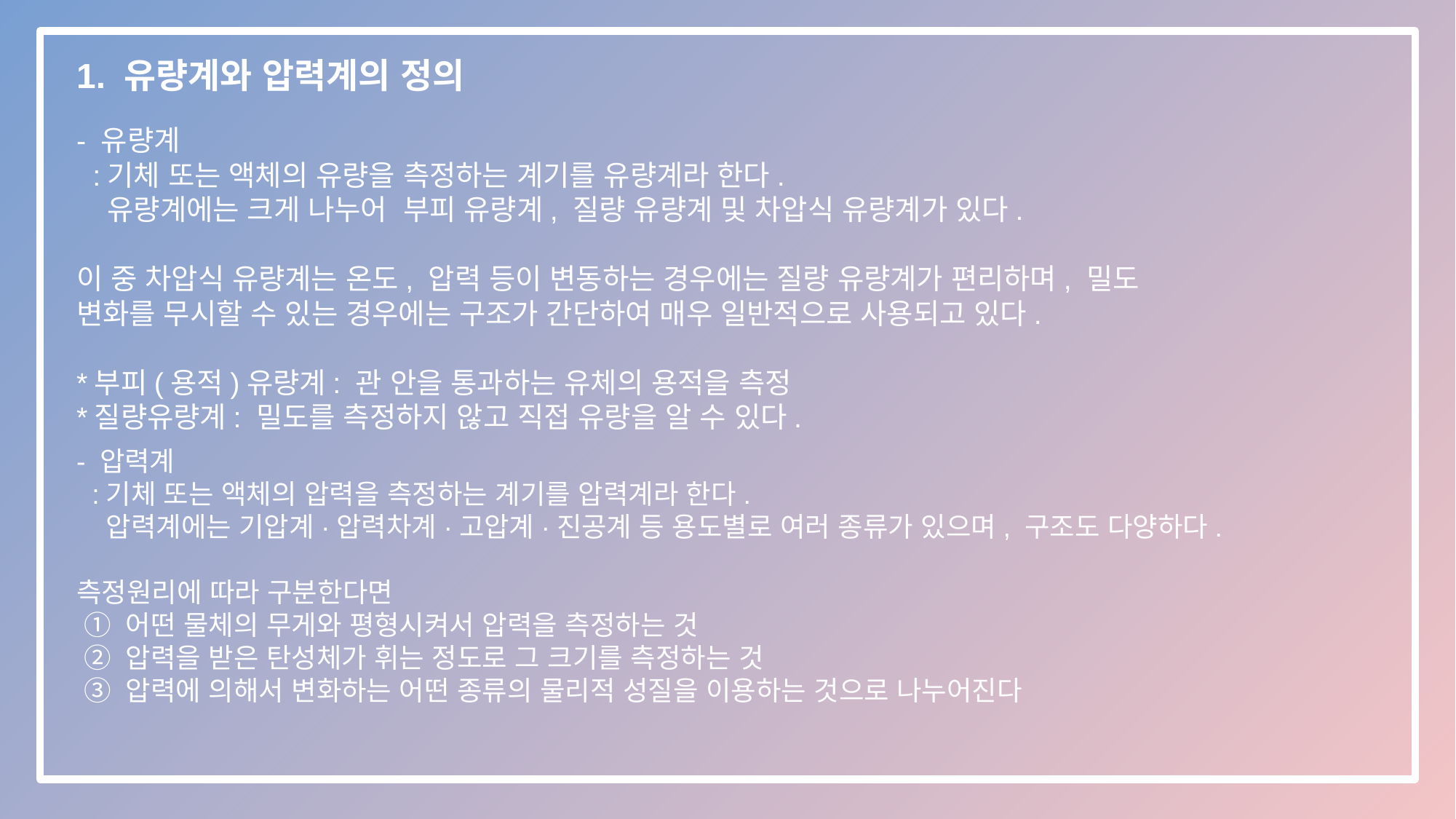

1. 유량계와 압력계의 정의
- 유량계
  :기체 또는 액체의 유량을 측정하는 계기를 유량계라 한다.
   유량계에는 크게 나누어  부피 유량계, 질량 유량계 및 차압식 유량계가 있다.

이 중 차압식 유량계는 온도, 압력 등이 변동하는 경우에는 질량 유량계가 편리하며, 밀도 변화를 무시할 수 있는 경우에는 구조가 간단하여 매우 일반적으로 사용되고 있다.

*부피(용적)유량계: 관 안을 통과하는 유체의 용적을 측정
*질량유량계: 밀도를 측정하지 않고 직접 유량을 알 수 있다.
- 압력계
  :기체 또는 액체의 압력을 측정하는 계기를 압력계라 한다.
   압력계에는 기압계·압력차계·고압계·진공계 등 용도별로 여러 종류가 있으며, 구조도 다양하다.

측정원리에 따라 구분한다면
 ① 어떤 물체의 무게와 평형시켜서 압력을 측정하는 것
 ② 압력을 받은 탄성체가 휘는 정도로 그 크기를 측정하는 것
 ③ 압력에 의해서 변화하는 어떤 종류의 물리적 성질을 이용하는 것으로 나누어진다